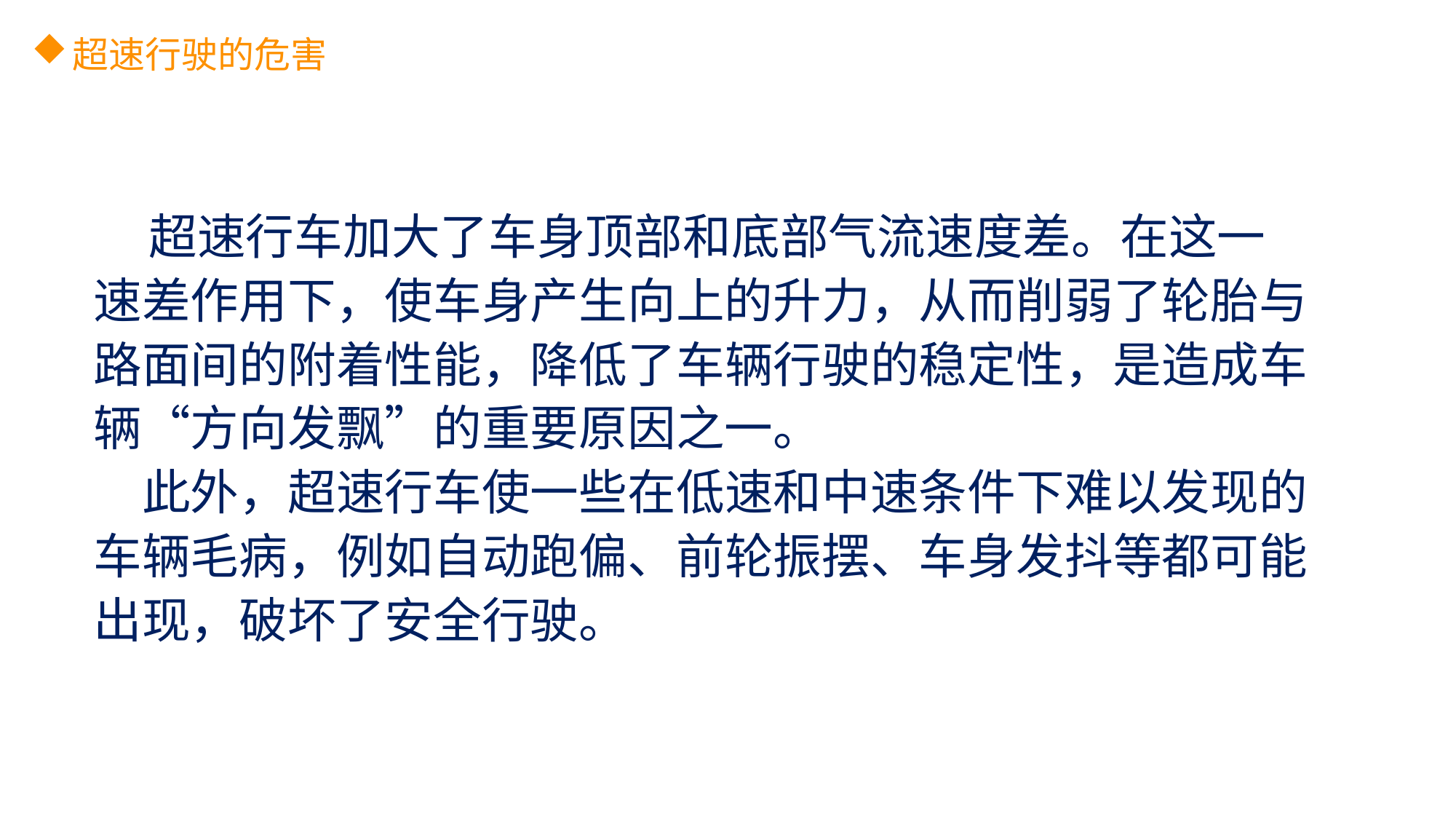

超速行驶的危害
    超速行车加大了车身顶部和底部气流速度差。在这一速差作用下，使车身产生向上的升力，从而削弱了轮胎与路面间的附着性能，降低了车辆行驶的稳定性，是造成车辆“方向发飘”的重要原因之一。
　此外，超速行车使一些在低速和中速条件下难以发现的车辆毛病，例如自动跑偏、前轮振摆、车身发抖等都可能出现，破坏了安全行驶。